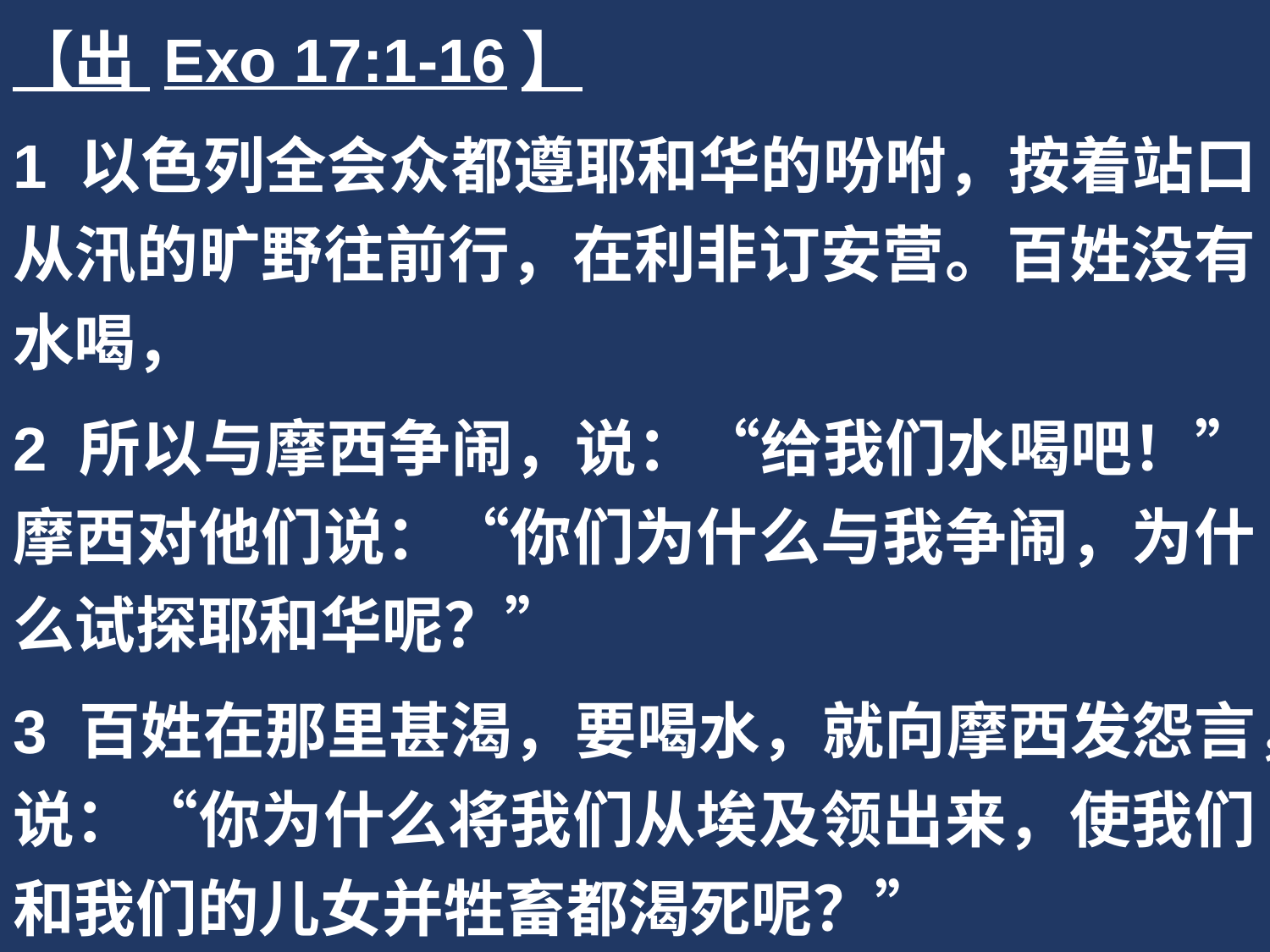

【出 Exo 17:1-16】
1 以色列全会众都遵耶和华的吩咐，按着站口从汛的旷野往前行，在利非订安营。百姓没有水喝，
2 所以与摩西争闹，说：“给我们水喝吧！”摩西对他们说：“你们为什么与我争闹，为什么试探耶和华呢？”
3 百姓在那里甚渴，要喝水，就向摩西发怨言，说：“你为什么将我们从埃及领出来，使我们和我们的儿女并牲畜都渴死呢？”